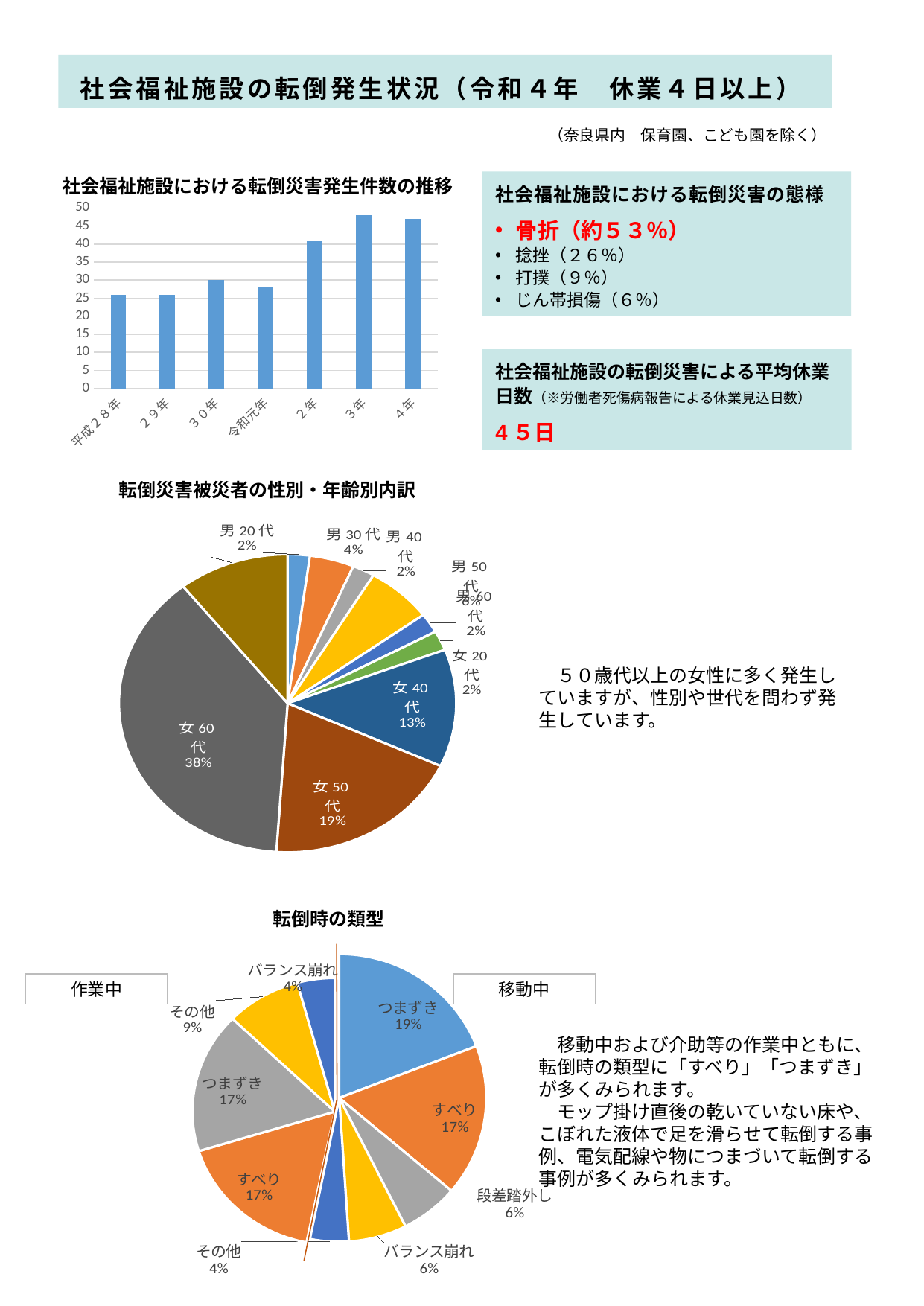

社会福祉施設の転倒発生状況（令和４年　休業４日以上）
（奈良県内　保育園、こども園を除く）
社会福祉施設における転倒災害発生件数の推移
社会福祉施設における転倒災害の態様
骨折（約５３％）
捻挫（２６％）
打撲（９％）
じん帯損傷（６％）

### Chart

| Category |  |
|---|---|
| 平成２８年 | 26.0 |
| ２９年 | 26.0 |
| ３０年 | 30.0 |
| 令和元年 | 28.0 |
| ２年 | 41.0 |
| ３年 | 48.0 |
| ４年 | 47.0 |
社会福祉施設の転倒災害による平均休業日数（※労働者死傷病報告による休業見込日数）
4５日
転倒災害被災者の性別・年齢別内訳

### Chart

| Category |  |
|---|---|
| 男20代 | 1.0 |
| 男30代 | 2.0 |
| 男40代 | 1.0 |
| 男50代 | 3.0 |
| 男60代 | 1.0 |
| 女20代 | 1.0 |
| 女40代 | 6.0 |
| 女50代 | 9.0 |
| 女60代 | 18.0 |
| 女70代～ | 5.0 |
　５０歳代以上の女性に多く発生していますが、性別や世代を問わず発生しています。
転倒時の類型

### Chart

| Category |  |
|---|---|
| つまずき | 9.0 |
| すべり | 8.0 |
| 段差踏外し | 3.0 |
| バランス崩れ | 3.0 |
| その他 | 2.0 |

### Chart

| Category |  |
|---|---|
| 2 | 25.0 |
| すべり | 8.0 |
| つまずき | 8.0 |
| その他 | 4.0 |
| バランス崩れ | 2.0 |
移動中
作業中
　移動中および介助等の作業中ともに、転倒時の類型に「すべり」「つまずき」が多くみられます。
　モップ掛け直後の乾いていない床や、こぼれた液体で足を滑らせて転倒する事例、電気配線や物につまづいて転倒する事例が多くみられます。